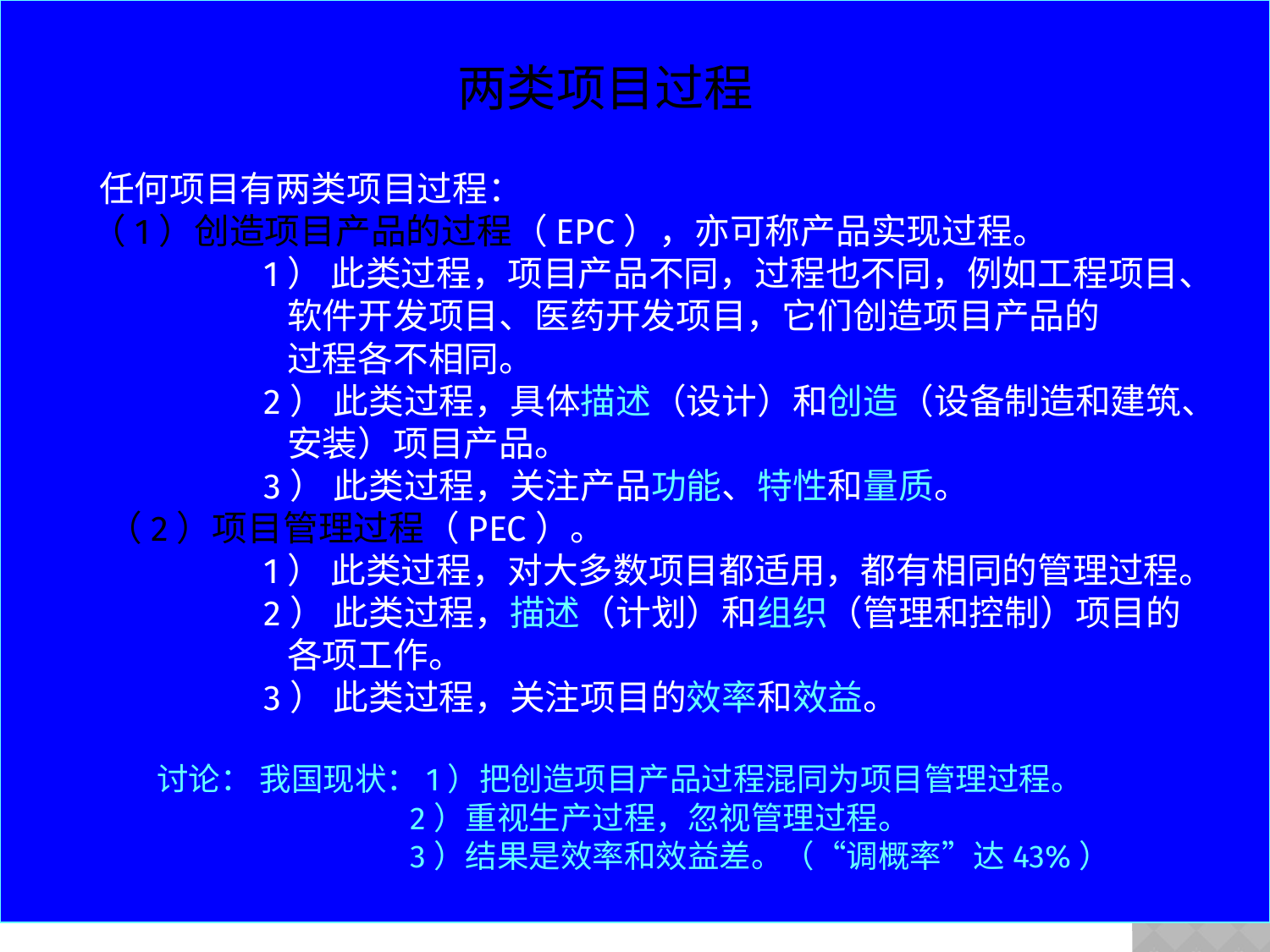

两类项目过程

          任何项目有两类项目过程：
         （1）创造项目产品的过程（EPC），亦可称产品实现过程。
                           1） 此类过程，项目产品不同，过程也不同，例如工程项目、
                                  软件开发项目、医药开发项目，它们创造项目产品的
                                  过程各不相同。
                           2） 此类过程，具体描述（设计）和创造（设备制造和建筑、
                                  安装）项目产品。
                           3） 此类过程，关注产品功能、特性和量质。
           （2）项目管理过程（PEC）。
                           1） 此类过程，对大多数项目都适用，都有相同的管理过程。
                           2） 此类过程，描述（计划）和组织（管理和控制）项目的
                                  各项工作。
                           3） 此类过程，关注项目的效率和效益。

                   讨论： 我国现状：1）把创造项目产品过程混同为项目管理过程。
                                               2）重视生产过程，忽视管理过程。
                                               3）结果是效率和效益差。（“调概率”达43%）